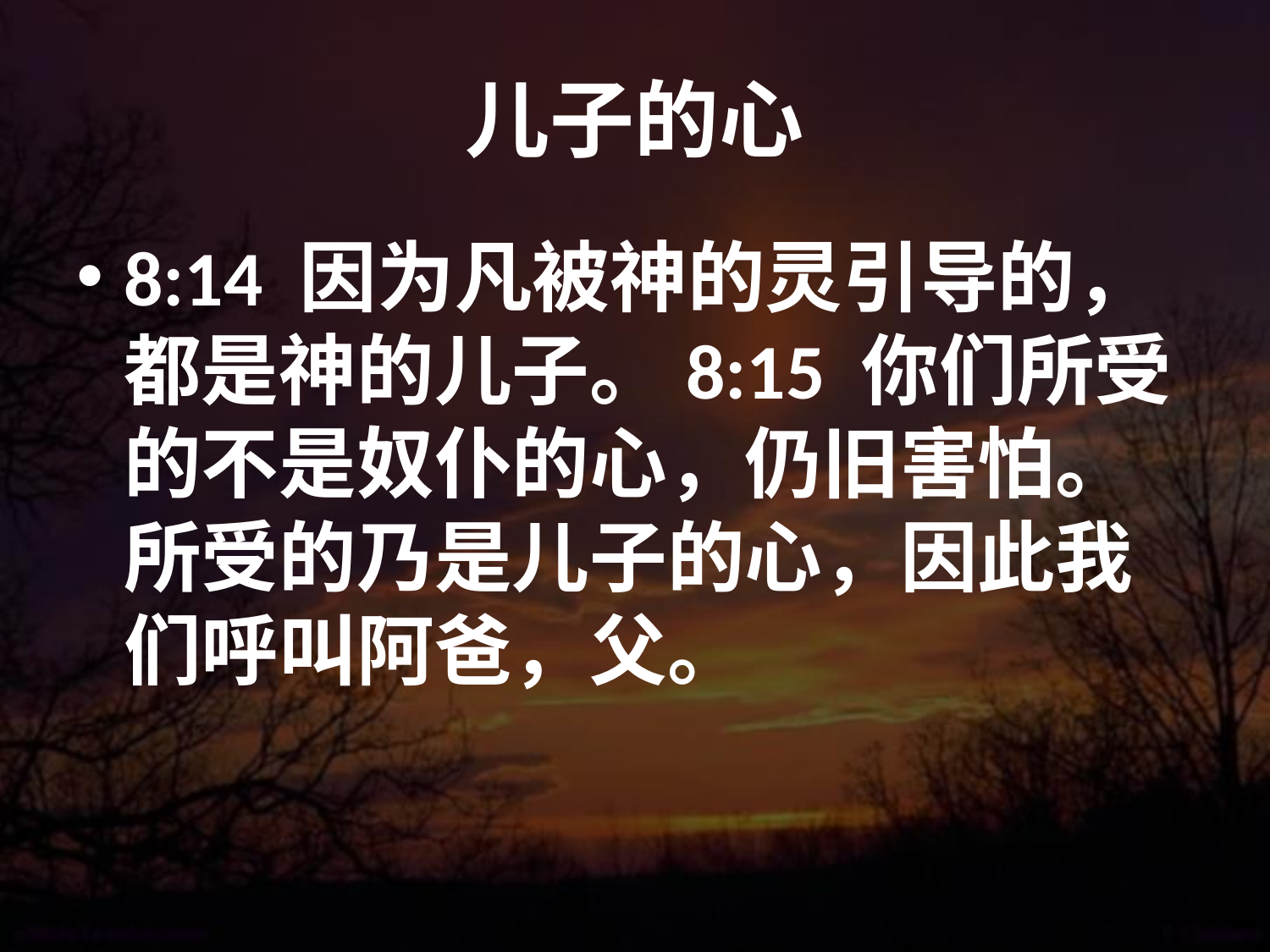

# 儿子的心
8:14 因为凡被神的灵引导的，都是神的儿子。8:15 你们所受的不是奴仆的心，仍旧害怕。所受的乃是儿子的心，因此我们呼叫阿爸，父。